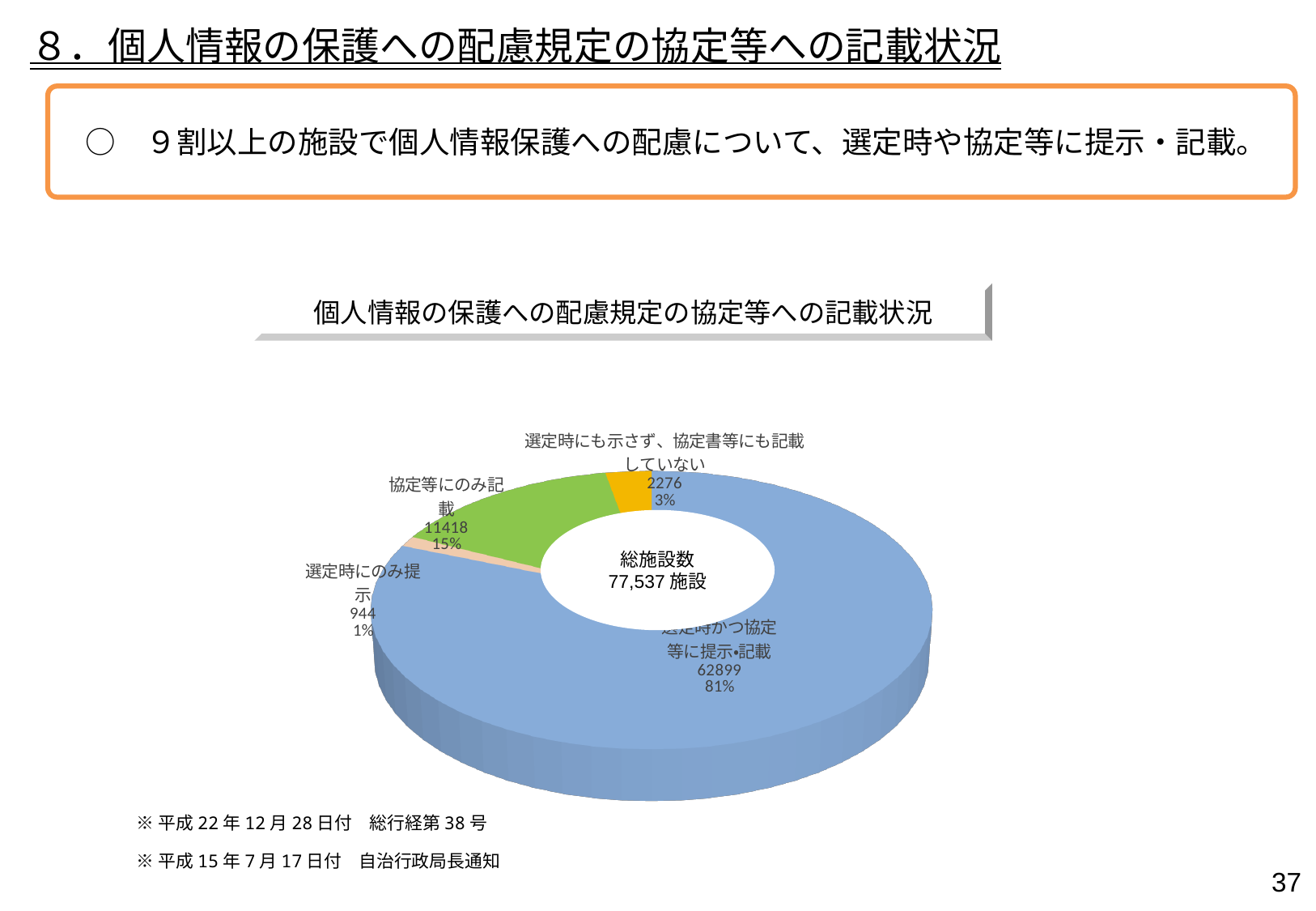

８．個人情報の保護への配慮規定の協定等への記載状況
　○　９割以上の施設で個人情報保護への配慮について、選定時や協定等に提示・記載。
個人情報の保護への配慮規定の協定等への記載状況

[unsupported chart]

総施設数
77,537施設
※平成22年12月28日付　総行経第38号
※平成15年7月17日付　自治行政局長通知
37